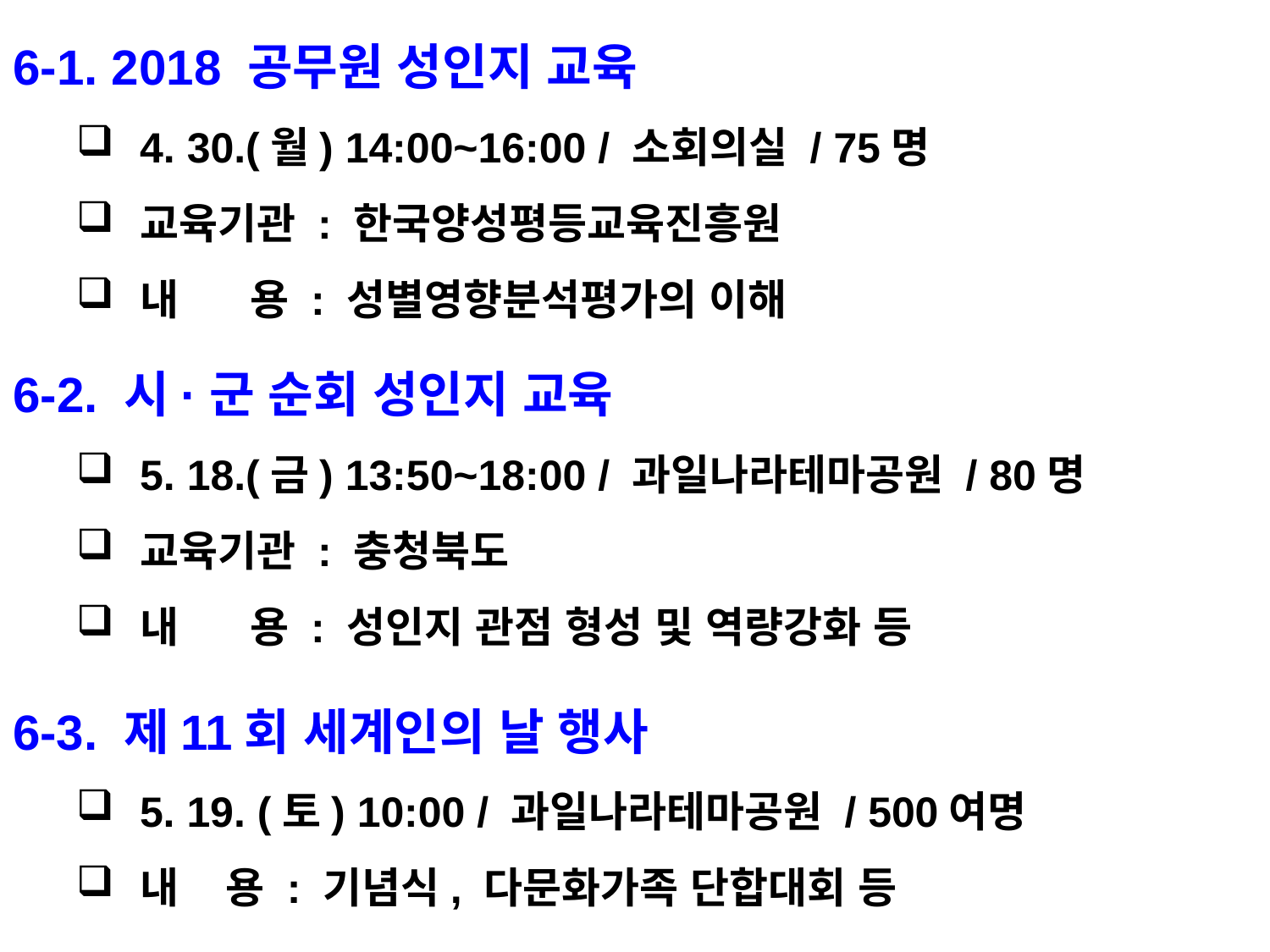

6-1. 2018 공무원 성인지 교육
4. 30.(월) 14:00~16:00 / 소회의실 / 75명
교육기관 : 한국양성평등교육진흥원
내      용 : 성별영향분석평가의 이해
6-2. 시·군 순회 성인지 교육
5. 18.(금) 13:50~18:00 / 과일나라테마공원 / 80명
교육기관 : 충청북도
내      용 : 성인지 관점 형성 및 역량강화 등

6-3. 제11회 세계인의 날 행사
5. 19. (토) 10:00 / 과일나라테마공원 / 500여명
내    용 : 기념식, 다문화가족 단합대회 등